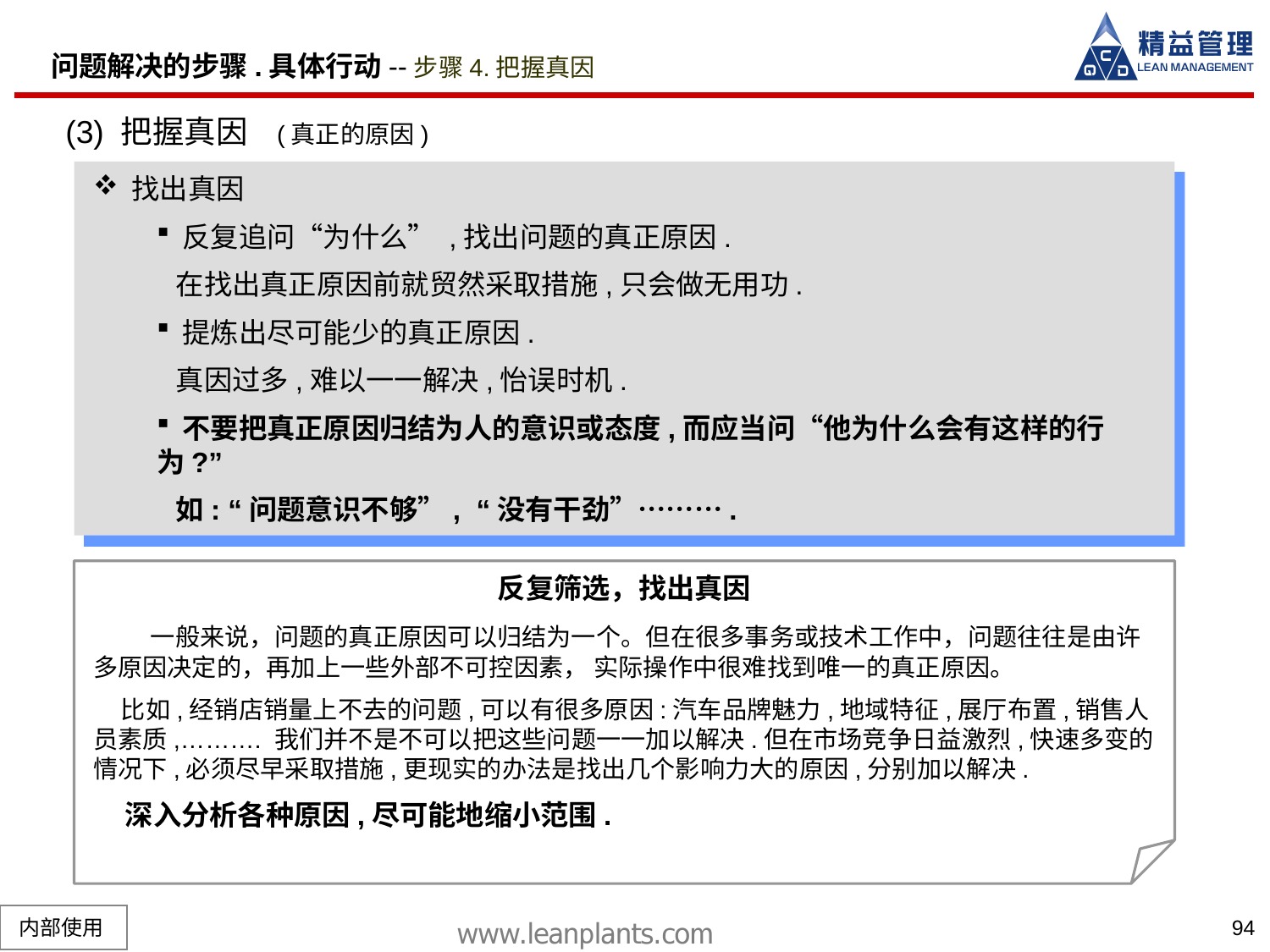

问题解决的步骤.具体行动--步骤4.把握真因
(3) 把握真因   (真正的原因)
 找出真因
 反复追问“为什么” ,找出问题的真正原因.
  在找出真正原因前就贸然采取措施,只会做无用功.
 提炼出尽可能少的真正原因.
  真因过多,难以一一解决,怡误时机.
 不要把真正原因归结为人的意识或态度,而应当问“他为什么会有这样的行为?”
  如: “问题意识不够”,  “没有干劲”……….
反复筛选，找出真因
        一般来说，问题的真正原因可以归结为一个。但在很多事务或技术工作中，问题往往是由许多原因决定的，再加上一些外部不可控因素， 实际操作中很难找到唯一的真正原因。
    比如,经销店销量上不去的问题,可以有很多原因:汽车品牌魅力,地域特征,展厅布置,销售人员素质,………. 我们并不是不可以把这些问题一一加以解决.但在市场竞争日益激烈,快速多变的情况下,必须尽早采取措施,更现实的办法是找出几个影响力大的原因,分别加以解决.
    深入分析各种原因,尽可能地缩小范围.
内部使用